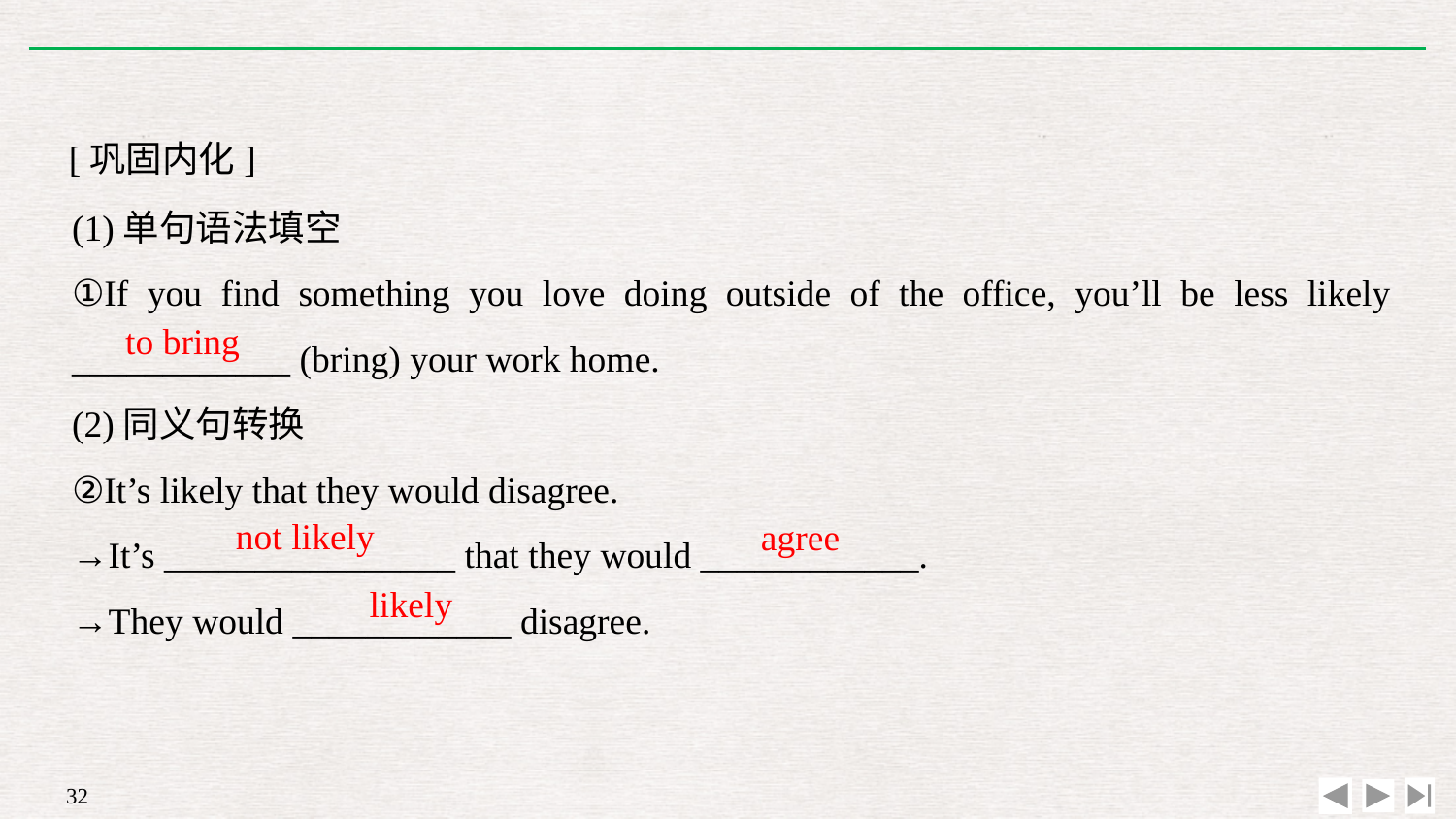

[巩固内化]
(1)单句语法填空
①If you find something you love doing outside of the office, you’ll be less likely ____________ (bring) your work home.
(2)同义句转换
②It’s likely that they would disagree.
→It’s ________________ that they would ____________.
→They would ____________ disagree.
to bring
not likely
agree
likely